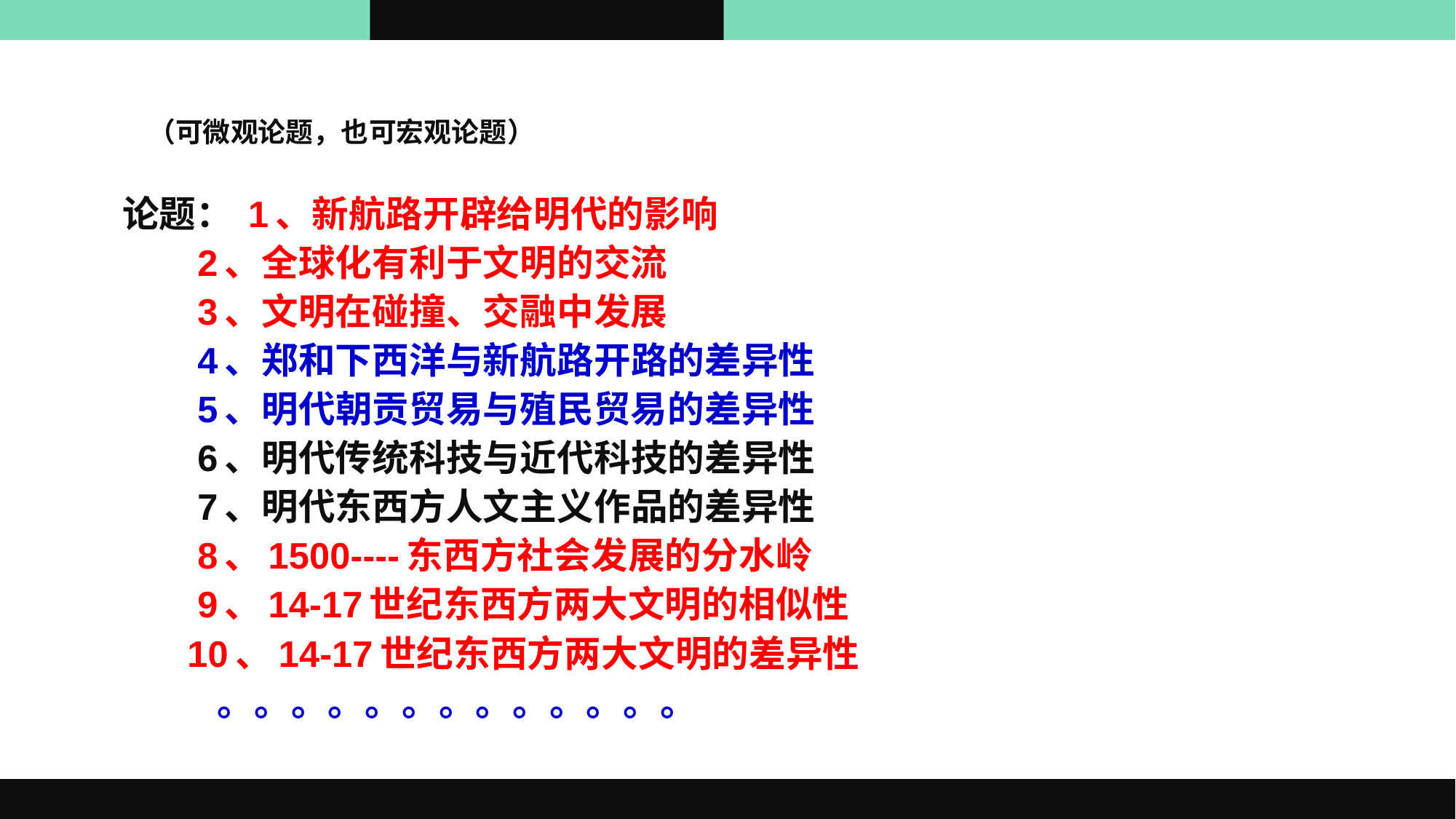

（可微观论题，也可宏观论题）

     论题： 1、新航路开辟给明代的影响
           2、全球化有利于文明的交流
           3、文明在碰撞、交融中发展
           4、郑和下西洋与新航路开路的差异性
           5、明代朝贡贸易与殖民贸易的差异性
           6、明代传统科技与近代科技的差异性
           7、明代东西方人文主义作品的差异性
           8、1500----东西方社会发展的分水岭
           9、14-17世纪东西方两大文明的相似性
          10、14-17世纪东西方两大文明的差异性
               。。。。。。。。。。。。。